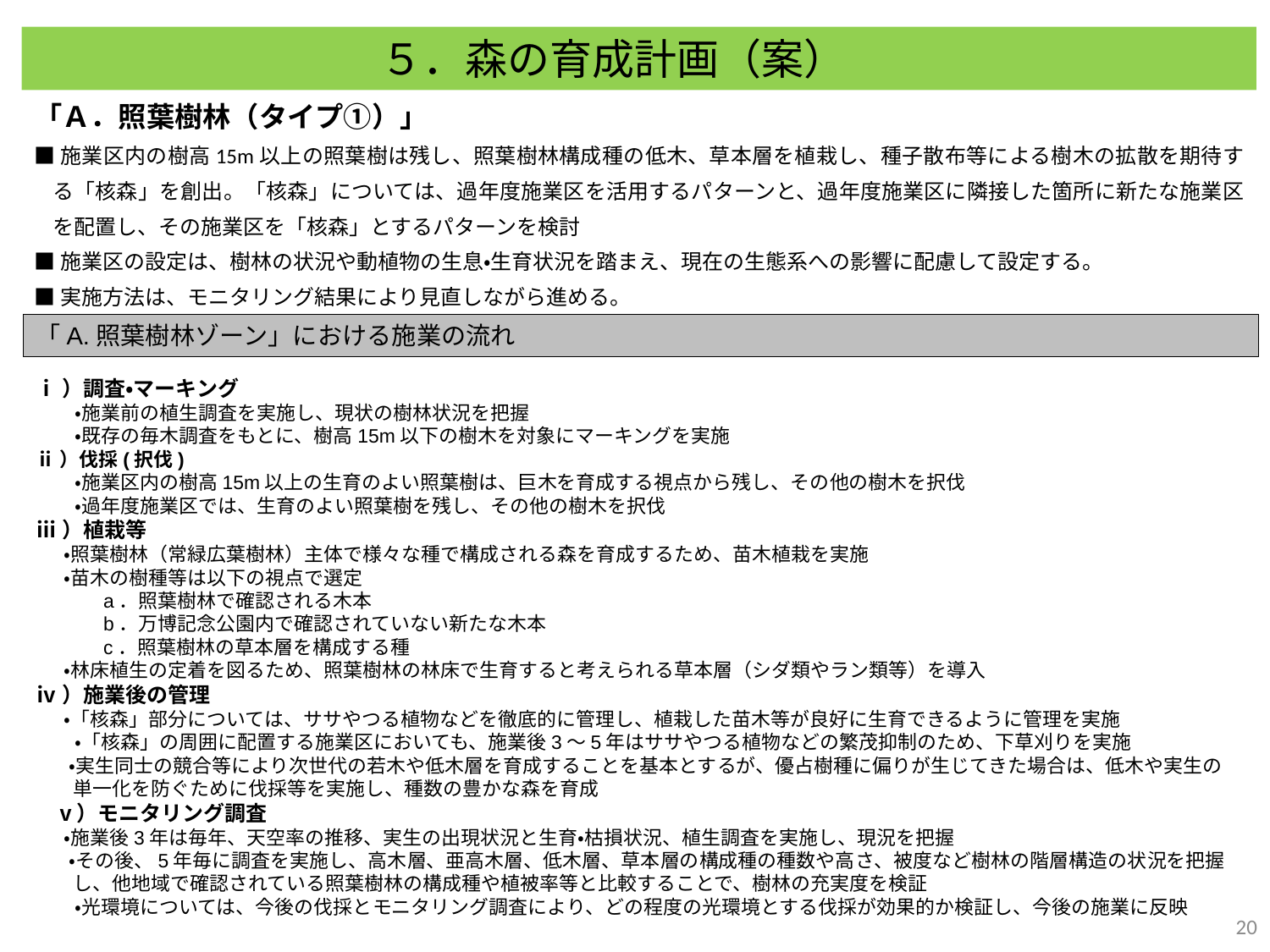

５．森の育成計画（案）
「Ａ．照葉樹林（タイプ①）」
■施業区内の樹高15m以上の照葉樹は残し、照葉樹林構成種の低木、草本層を植栽し、種子散布等による樹木の拡散を期待する「核森」を創出。「核森」については、過年度施業区を活用するパターンと、過年度施業区に隣接した箇所に新たな施業区を配置し、その施業区を「核森」とするパターンを検討
■施業区の設定は、樹林の状況や動植物の生息・生育状況を踏まえ、現在の生態系への影響に配慮して設定する。
■実施方法は、モニタリング結果により見直しながら進める。

「A.照葉樹林ゾーン」における施業の流れ
ⅰ）調査・マーキング
　　・施業前の植生調査を実施し、現状の樹林状況を把握
　　・既存の毎木調査をもとに、樹高15m以下の樹木を対象にマーキングを実施
ⅱ）伐採(択伐)
　　・施業区内の樹高15m以上の生育のよい照葉樹は、巨木を育成する視点から残し、その他の樹木を択伐
　　・過年度施業区では、生育のよい照葉樹を残し、その他の樹木を択伐
ⅲ）植栽等
　  ・照葉樹林（常緑広葉樹林）主体で様々な種で構成される森を育成するため、苗木植栽を実施
　  ・苗木の樹種等は以下の視点で選定
　　 　a．照葉樹林で確認される木本
　　 　b．万博記念公園内で確認されていない新たな木本
　　 　c．照葉樹林の草本層を構成する種
　  ・林床植生の定着を図るため、照葉樹林の林床で生育すると考えられる草本層（シダ類やラン類等）を導入
ⅳ）施業後の管理
　  ・「核森」部分については、ササやつる植物などを徹底的に管理し、植栽した苗木等が良好に生育できるように管理を実施
　　・「核森」の周囲に配置する施業区においても、施業後3～5年はササやつる植物などの繁茂抑制のため、下草刈りを実施
  　・実生同士の競合等により次世代の若木や低木層を育成することを基本とするが、優占樹種に偏りが生じてきた場合は、低木や実生の単一化を防ぐために伐採等を実施し、種数の豊かな森を育成
　ⅴ）モニタリング調査
　  ・施業後3年は毎年、天空率の推移、実生の出現状況と生育・枯損状況、植生調査を実施し、現況を把握
  　・その後、5年毎に調査を実施し、高木層、亜高木層、低木層、草本層の構成種の種数や高さ、被度など樹林の階層構造の状況を把握し、他地域で確認されている照葉樹林の構成種や植被率等と比較することで、樹林の充実度を検証
　　・光環境については、今後の伐採とモニタリング調査により、どの程度の光環境とする伐採が効果的か検証し、今後の施業に反映
20